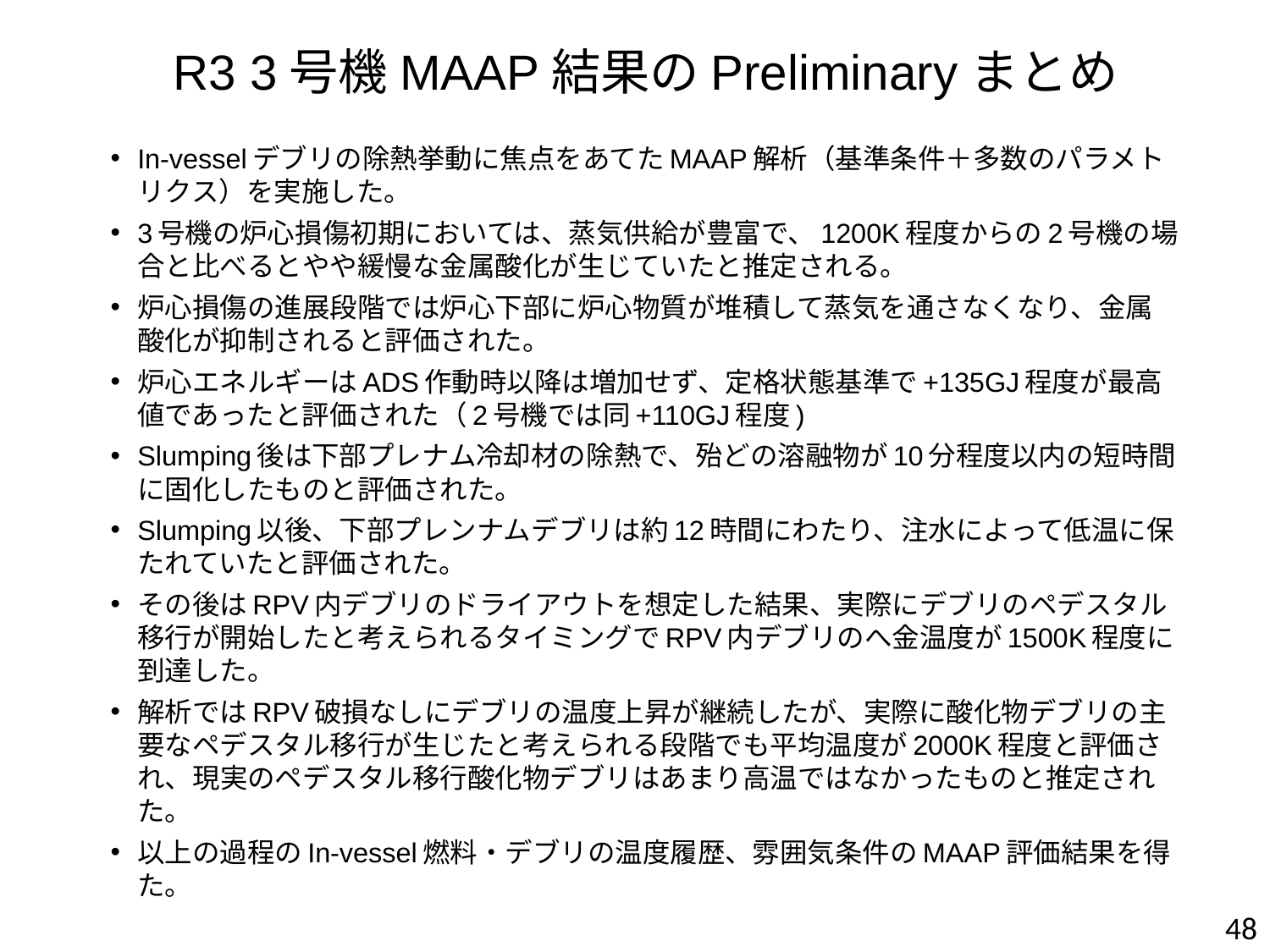

# R3 3号機MAAP結果のPreliminaryまとめ
In-vesselデブリの除熱挙動に焦点をあてたMAAP解析（基準条件＋多数のパラメトリクス）を実施した。
3号機の炉心損傷初期においては、蒸気供給が豊富で、1200K程度からの2号機の場合と比べるとやや緩慢な金属酸化が生じていたと推定される。
炉心損傷の進展段階では炉心下部に炉心物質が堆積して蒸気を通さなくなり、金属酸化が抑制されると評価された。
炉心エネルギーはADS作動時以降は増加せず、定格状態基準で+135GJ程度が最高値であったと評価された（2号機では同+110GJ程度)
Slumping後は下部プレナム冷却材の除熱で、殆どの溶融物が10分程度以内の短時間に固化したものと評価された。
Slumping以後、下部プレンナムデブリは約12時間にわたり、注水によって低温に保たれていたと評価された。
その後はRPV内デブリのドライアウトを想定した結果、実際にデブリのペデスタル移行が開始したと考えられるタイミングでRPV内デブリのへ金温度が1500K程度に到達した。
解析ではRPV破損なしにデブリの温度上昇が継続したが、実際に酸化物デブリの主要なペデスタル移行が生じたと考えられる段階でも平均温度が2000K程度と評価され、現実のペデスタル移行酸化物デブリはあまり高温ではなかったものと推定された。
以上の過程のIn-vessel燃料・デブリの温度履歴、雰囲気条件のMAAP評価結果を得た。
48